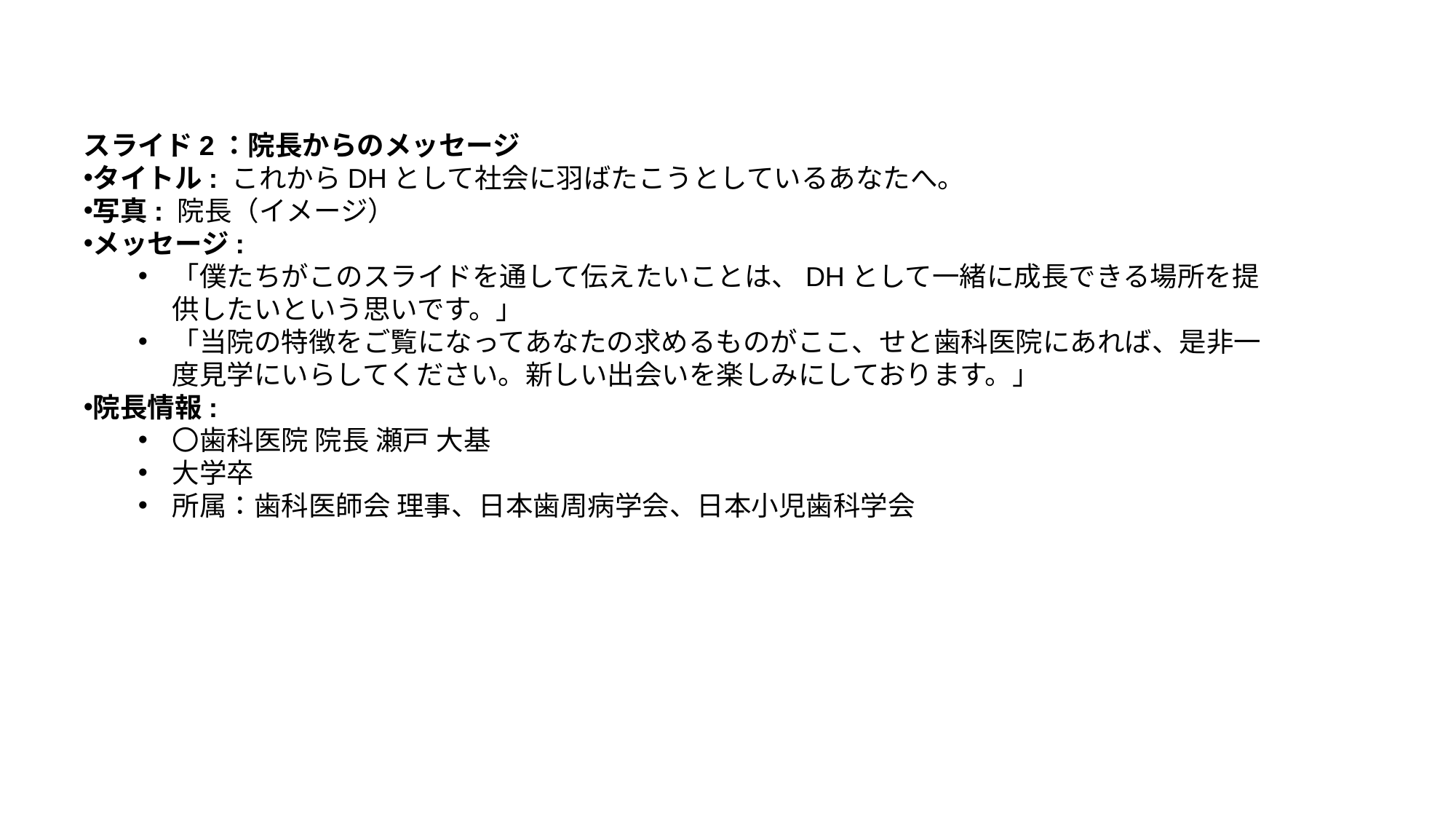

スライド2：院長からのメッセージ
タイトル: これからDHとして社会に羽ばたこうとしているあなたへ。
写真: 院長（イメージ）
メッセージ:
「僕たちがこのスライドを通して伝えたいことは、DHとして一緒に成長できる場所を提供したいという思いです。」
「当院の特徴をご覧になってあなたの求めるものがここ、せと歯科医院にあれば、是非一度見学にいらしてください。新しい出会いを楽しみにしております。」
院長情報:
〇歯科医院 院長 瀬戸 大基
大学卒
所属：歯科医師会 理事、日本歯周病学会、日本小児歯科学会